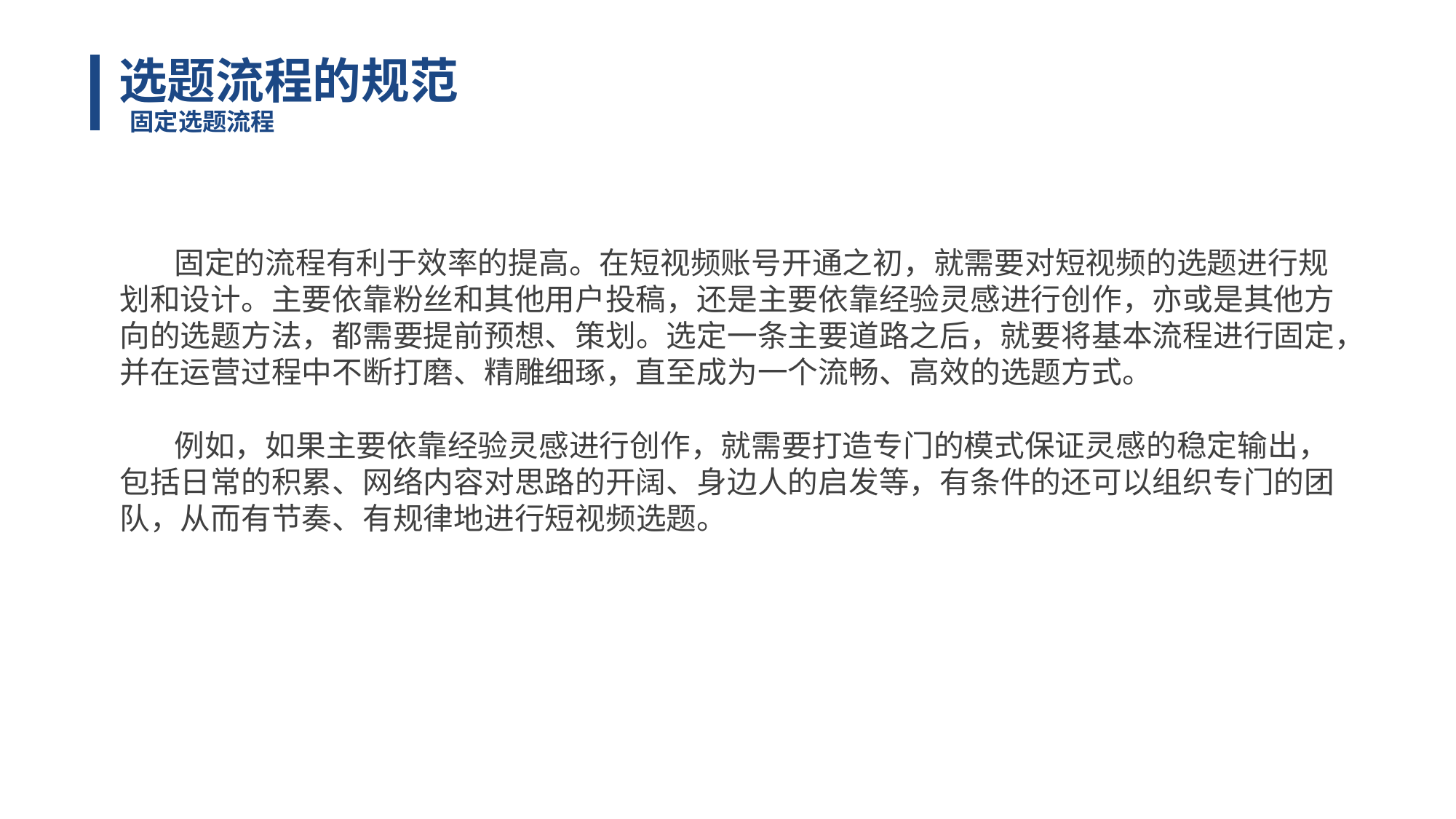

选题流程的规范
 固定选题流程
固定的流程有利于效率的提高。在短视频账号开通之初，就需要对短视频的选题进行规划和设计。主要依靠粉丝和其他用户投稿，还是主要依靠经验灵感进行创作，亦或是其他方向的选题方法，都需要提前预想、策划。选定一条主要道路之后，就要将基本流程进行固定，并在运营过程中不断打磨、精雕细琢，直至成为一个流畅、高效的选题方式。

例如，如果主要依靠经验灵感进行创作，就需要打造专门的模式保证灵感的稳定输出，包括日常的积累、网络内容对思路的开阔、身边人的启发等，有条件的还可以组织专门的团队，从而有节奏、有规律地进行短视频选题。